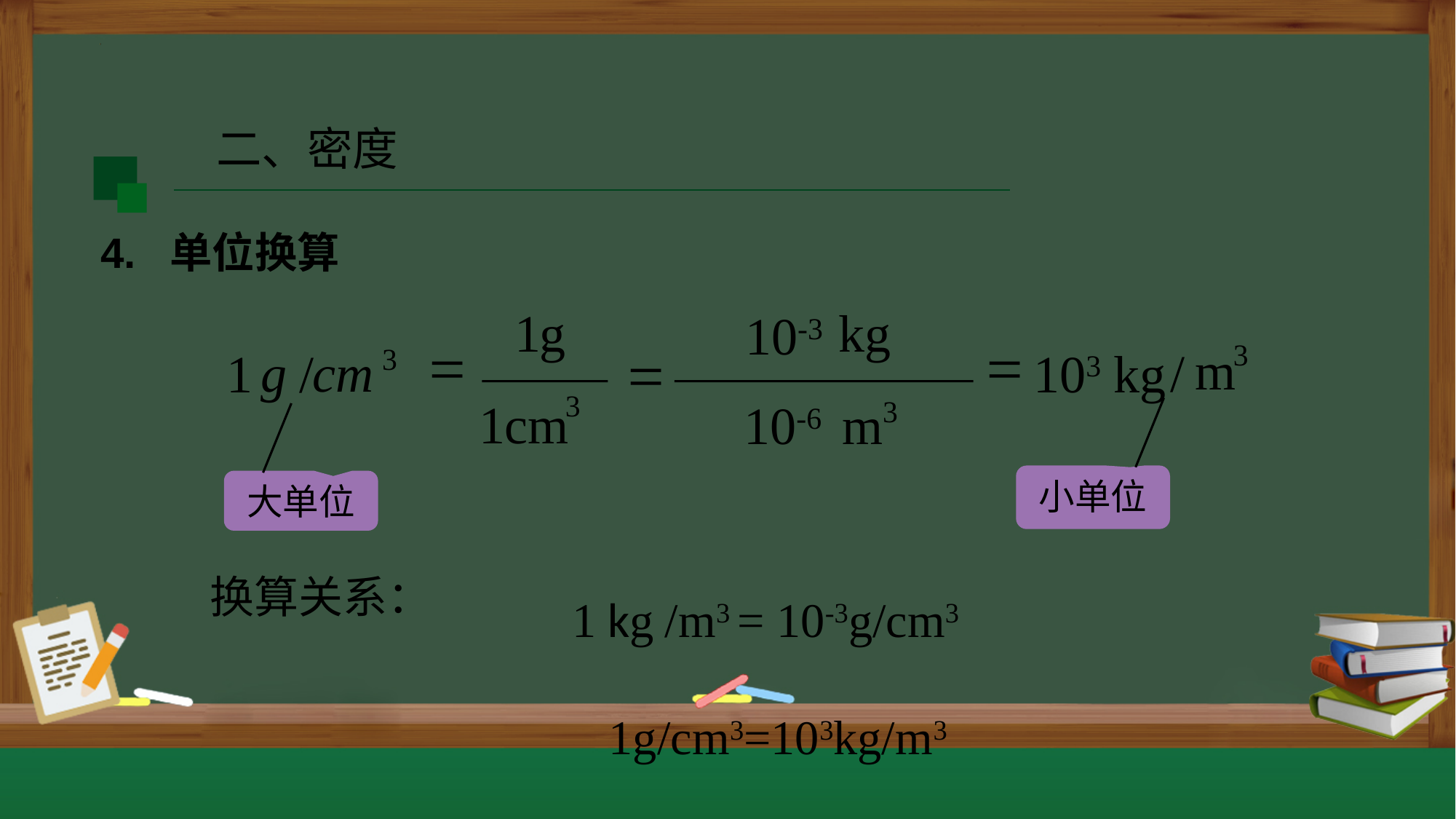

二、密度

4.  单位换算

1
g
kg
10-3
=
=
3
m
g
cm
/
1
/
3
=
103
kg

3
1
cm
10-6
m
3
小单位
大单位
换算关系：
1 kg /m3 = 10-3g/cm3
  1g/cm3=103kg/m3